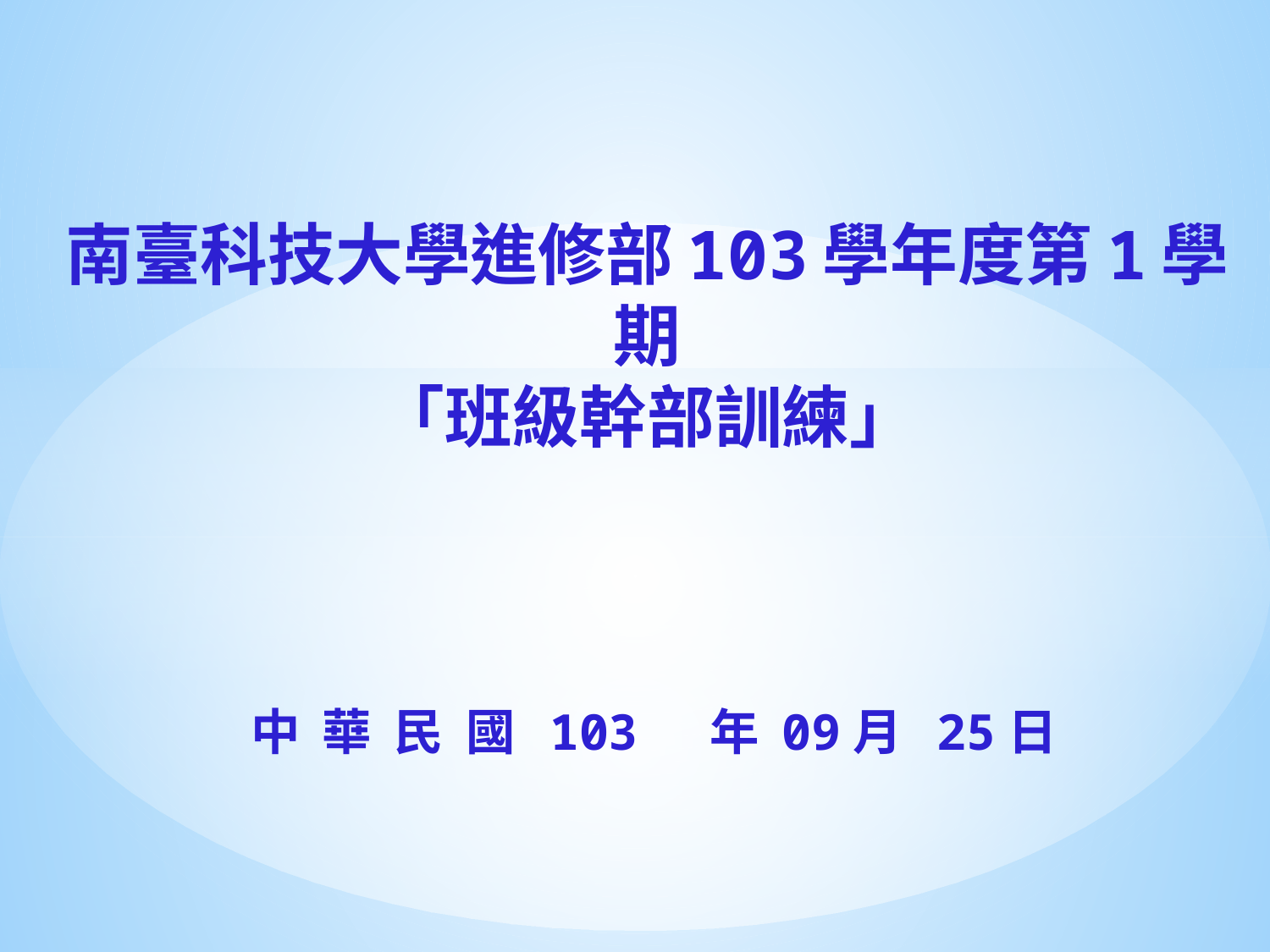

# 南臺科技大學進修部103學年度第1學期 「班級幹部訓練」
中  華  民  國  103  年 09月  25日